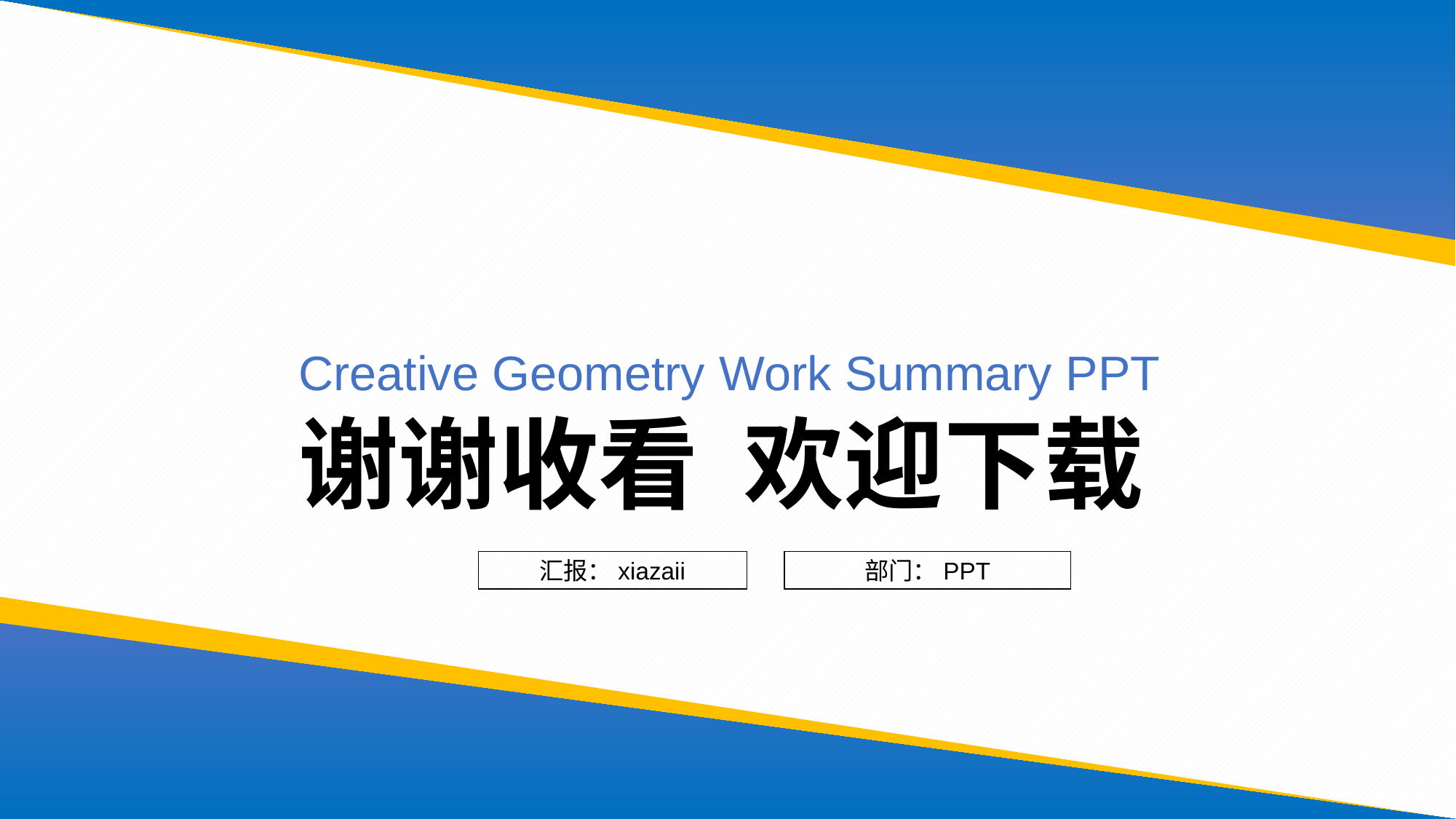

Creative Geometry Work Summary PPT
谢谢收看  欢迎下载
汇报：xiazaii
部门：PPT